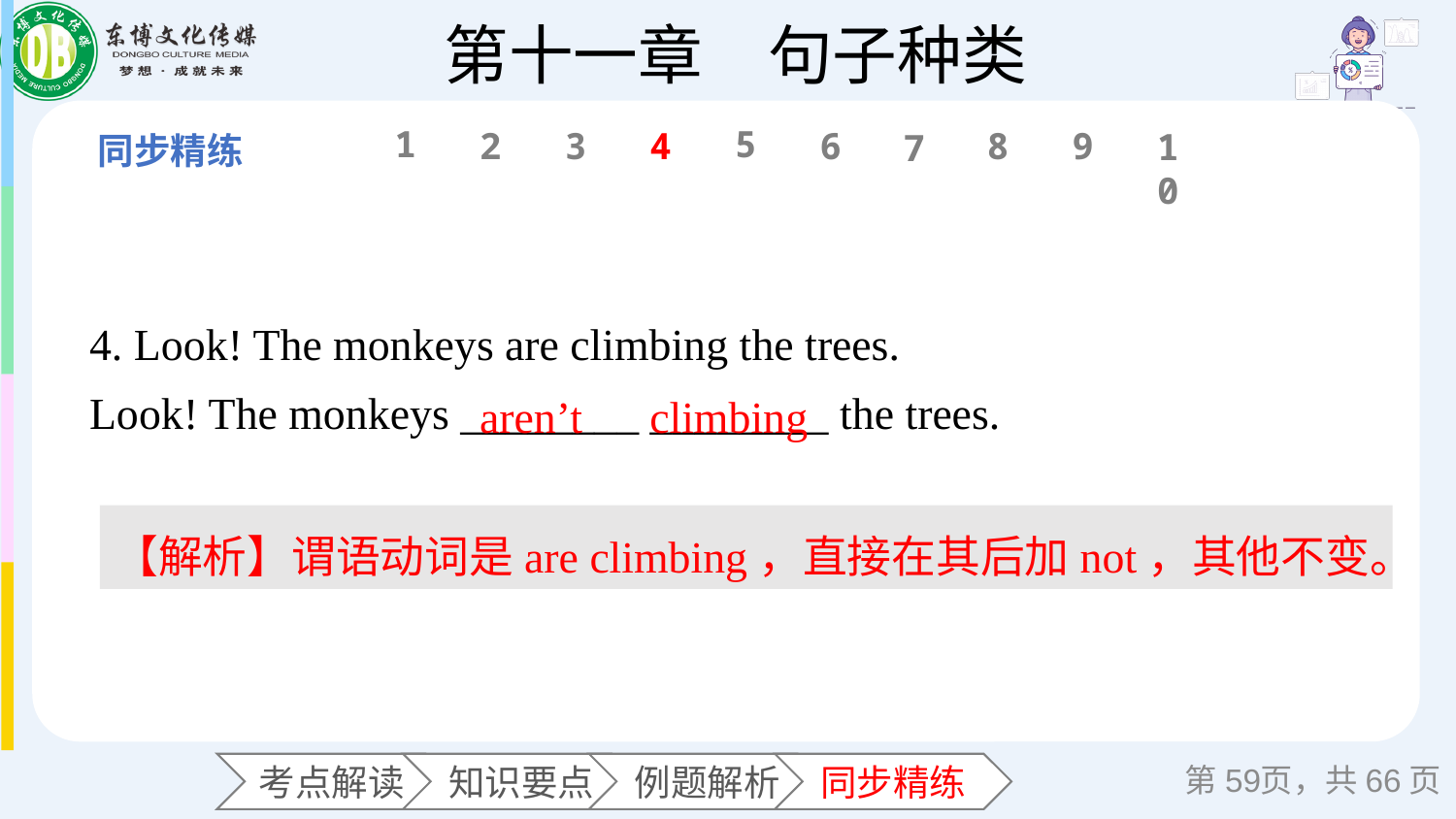

1
5
6
2
3
4
8
9
10
7

4. Look! The monkeys are climbing the trees.
Look! The monkeys ________ ________ the trees.
aren’t
climbing
【解析】谓语动词是are climbing，直接在其后加not，其他不变。
第59页，共66页